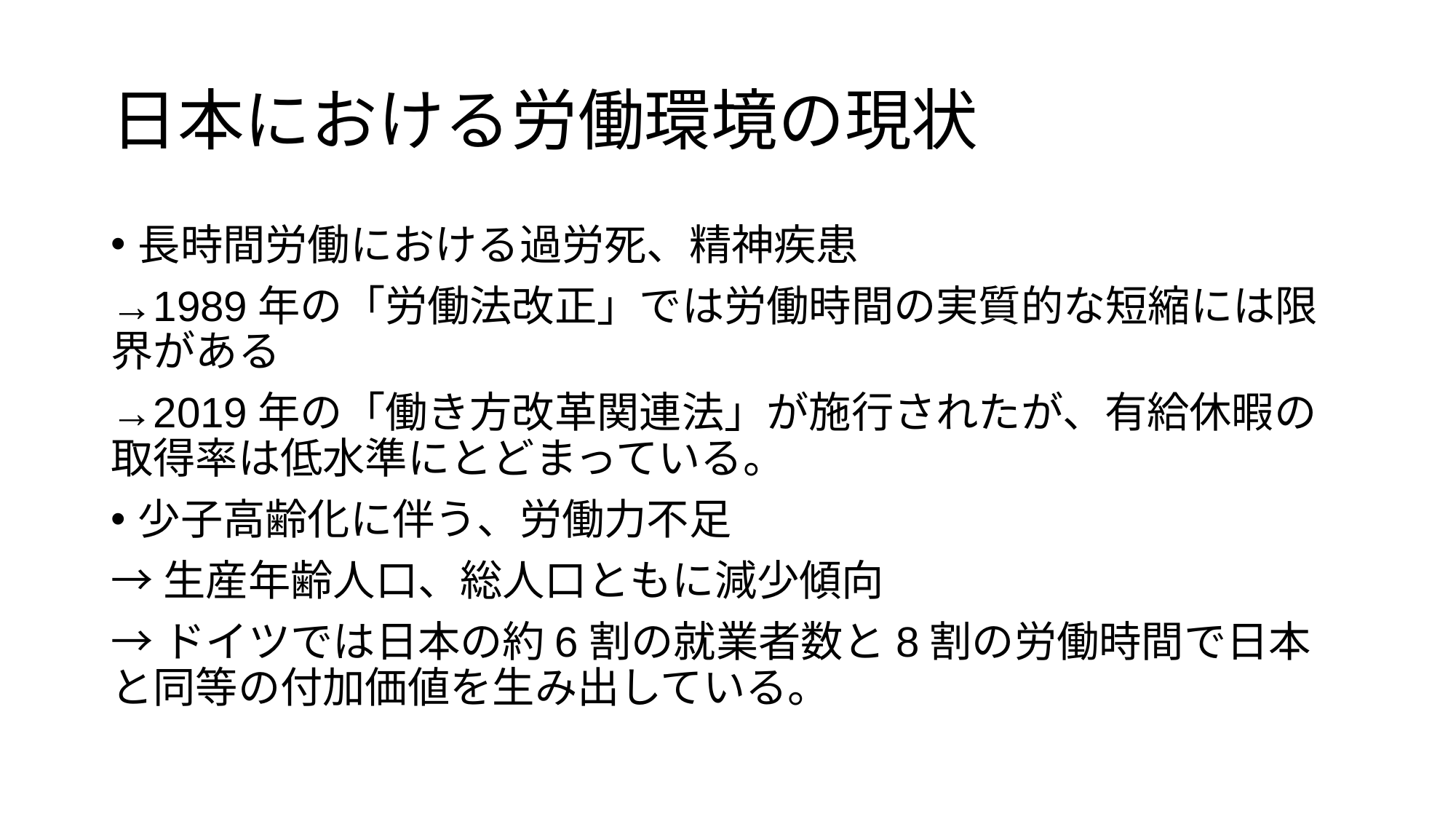

# 日本における労働環境の現状
長時間労働における過労死、精神疾患
→1989年の「労働法改正」では労働時間の実質的な短縮には限界がある
→2019年の「働き方改革関連法」が施行されたが、有給休暇の取得率は低水準にとどまっている。
少子高齢化に伴う、労働力不足
→生産年齢人口、総人口ともに減少傾向
→ドイツでは日本の約6割の就業者数と8割の労働時間で日本と同等の付加価値を生み出している。